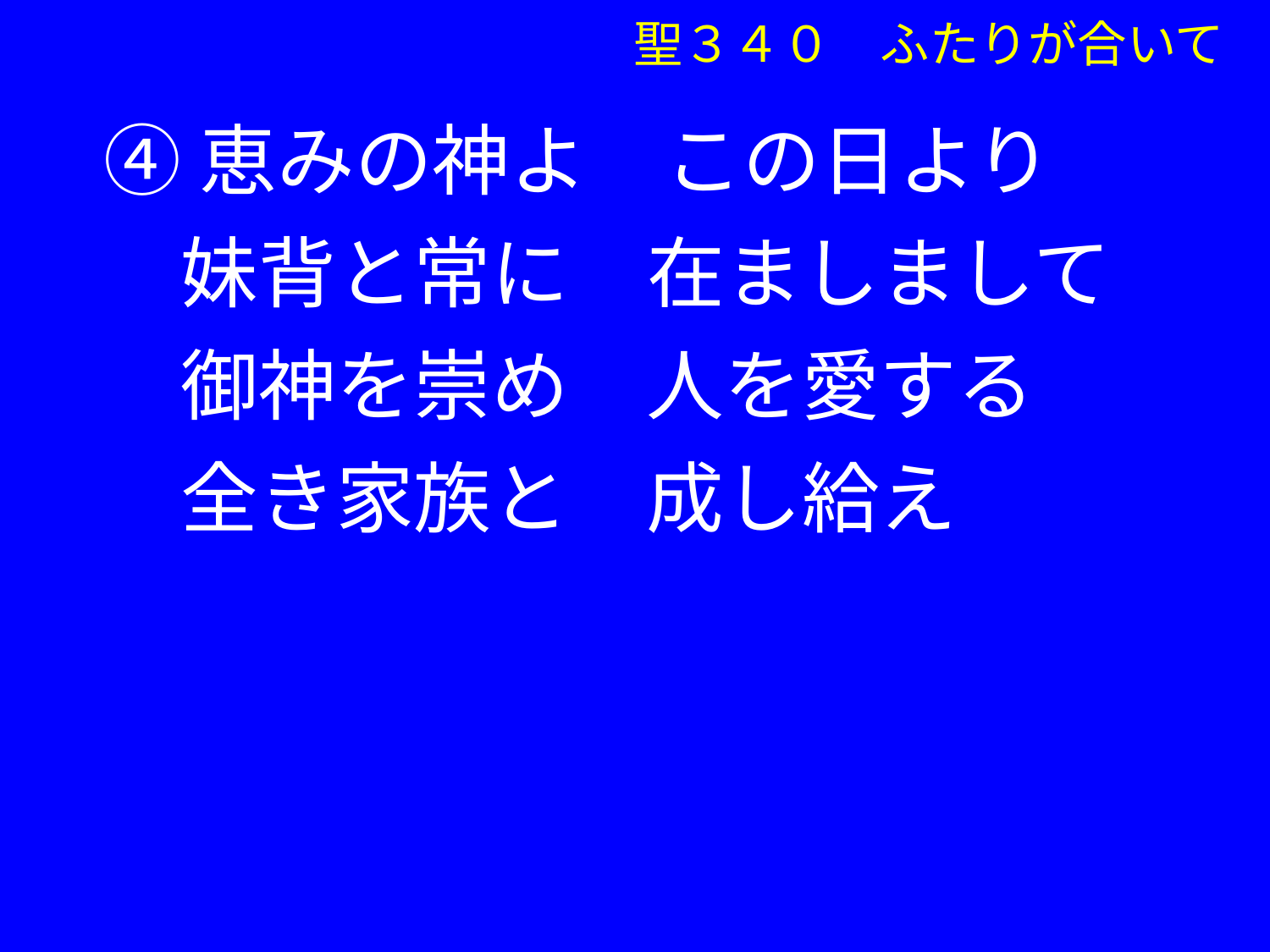

④恵みの神よ　この日より
　妹背と常に　在ましまして
　御神を崇め　人を愛する
　全き家族と　成し給え

聖３４０　ふたりが合いて